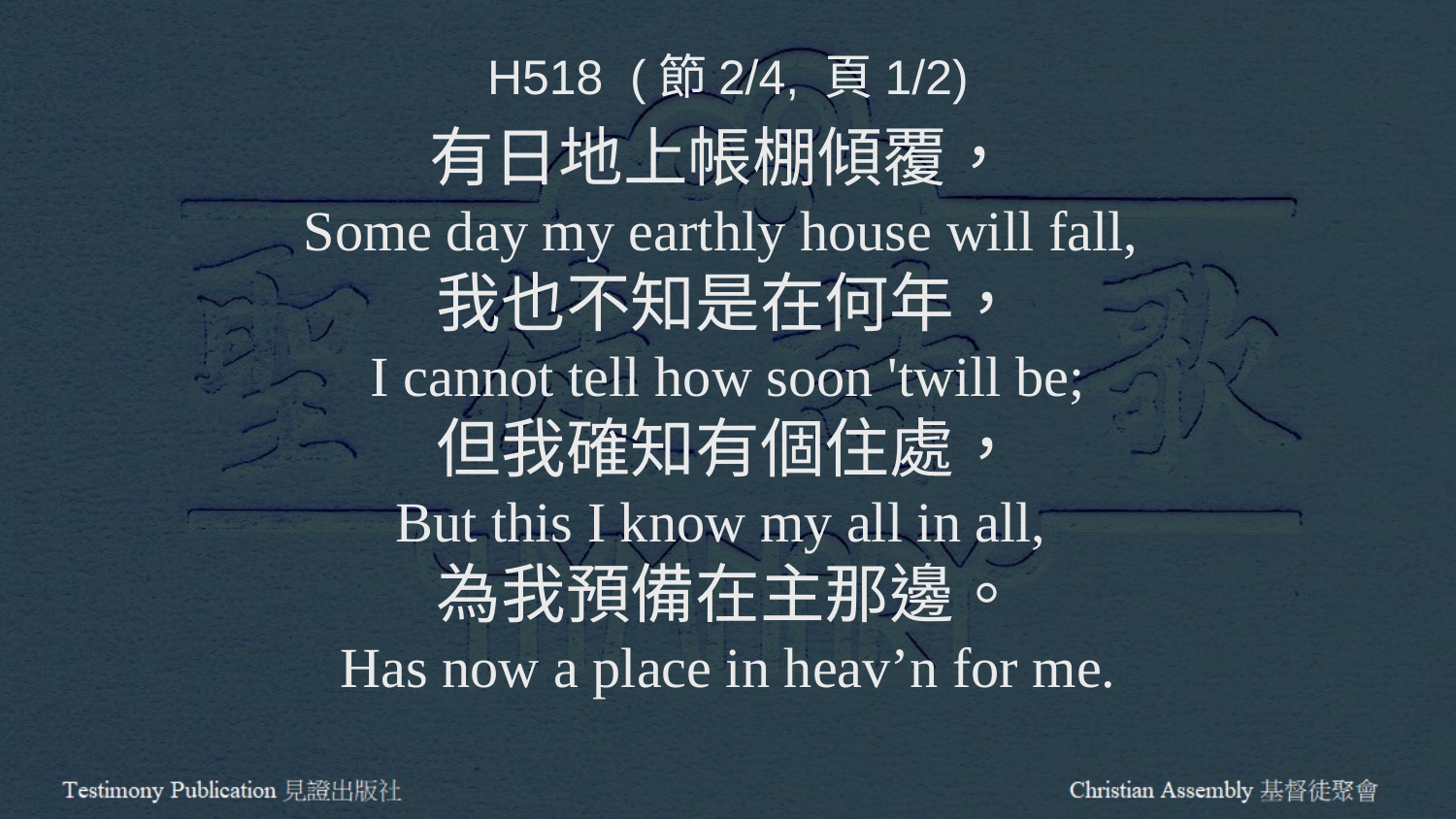

H518  (節2/4, 頁1/2)
有日地上帳棚傾覆，
Some day my earthly house will fall,
我也不知是在何年，
I cannot tell how soon 'twill be;
但我確知有個住處，
But this I know my all in all,
為我預備在主那邊。
Has now a place in heav’n for me.